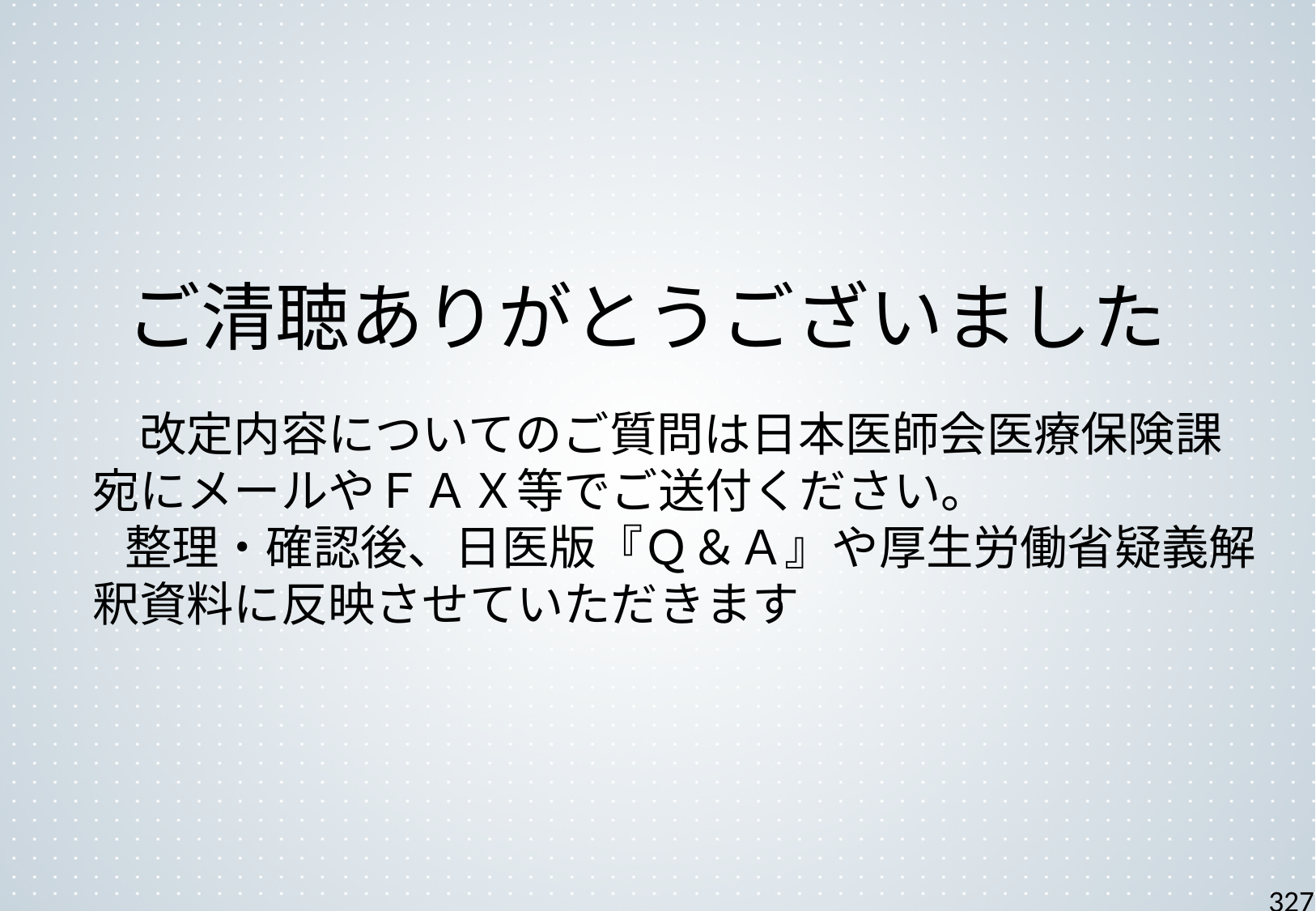

ご清聴ありがとうございました
　改定内容についてのご質問は日本医師会医療保険課宛にメールやＦＡＸ等でご送付ください。
  整理・確認後、日医版『Ｑ＆Ａ』や厚生労働省疑義解釈資料に反映させていただきます
327